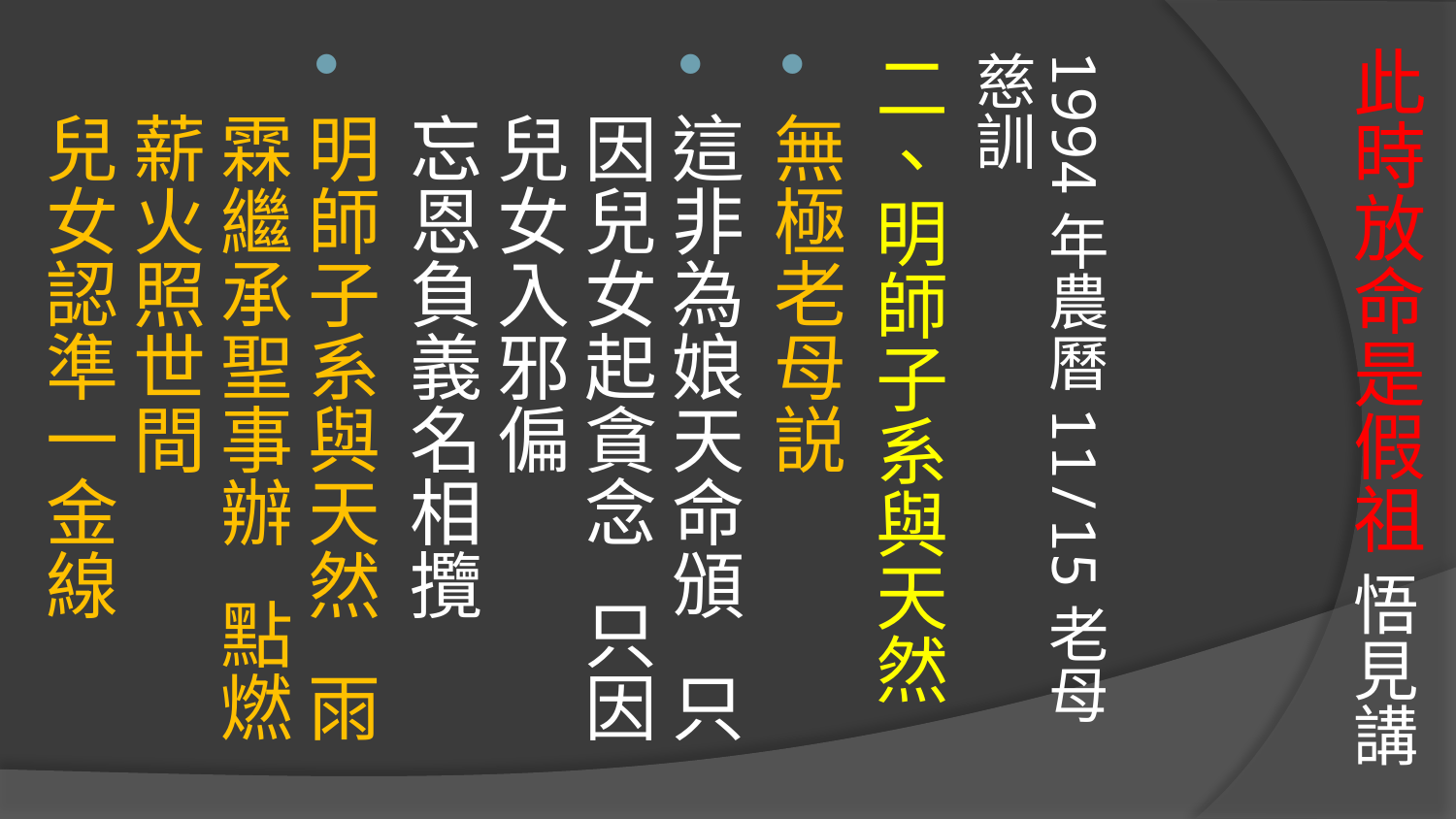

# 此時放命是假祖 悟見講
1994年農曆11/15老母慈訓
二、明師子系與天然
無極老母説
這非為娘天命頒   只因兒女起貪念   只因兒女入邪偏
忘恩負義名相攬
明師子系與天然   雨霖繼承聖事辦   點燃薪火照世間
兒女認準一金線